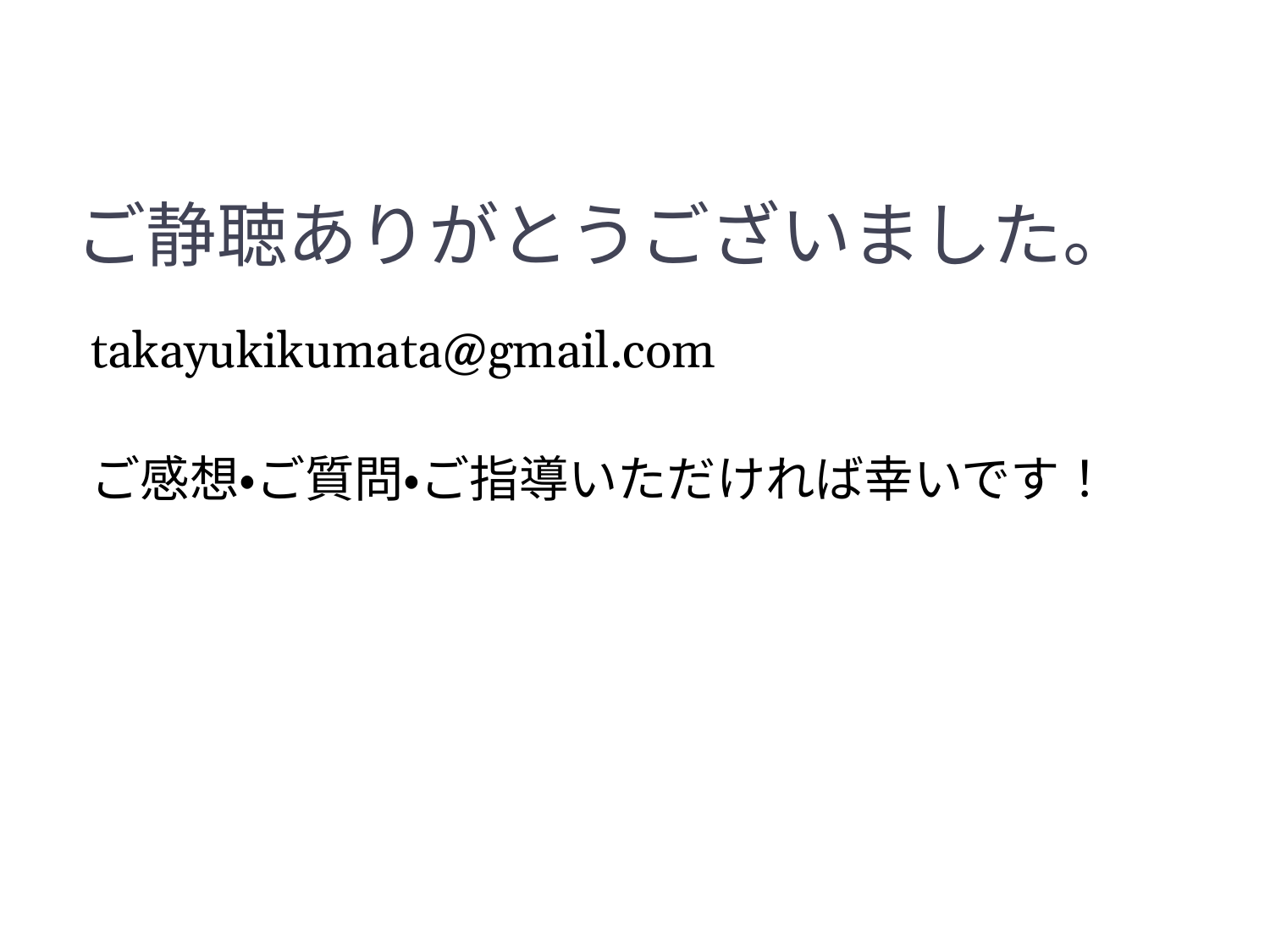

# ご静聴ありがとうございました。
takayukikumata@gmail.com

ご感想・ご質問・ご指導いただければ幸いです！